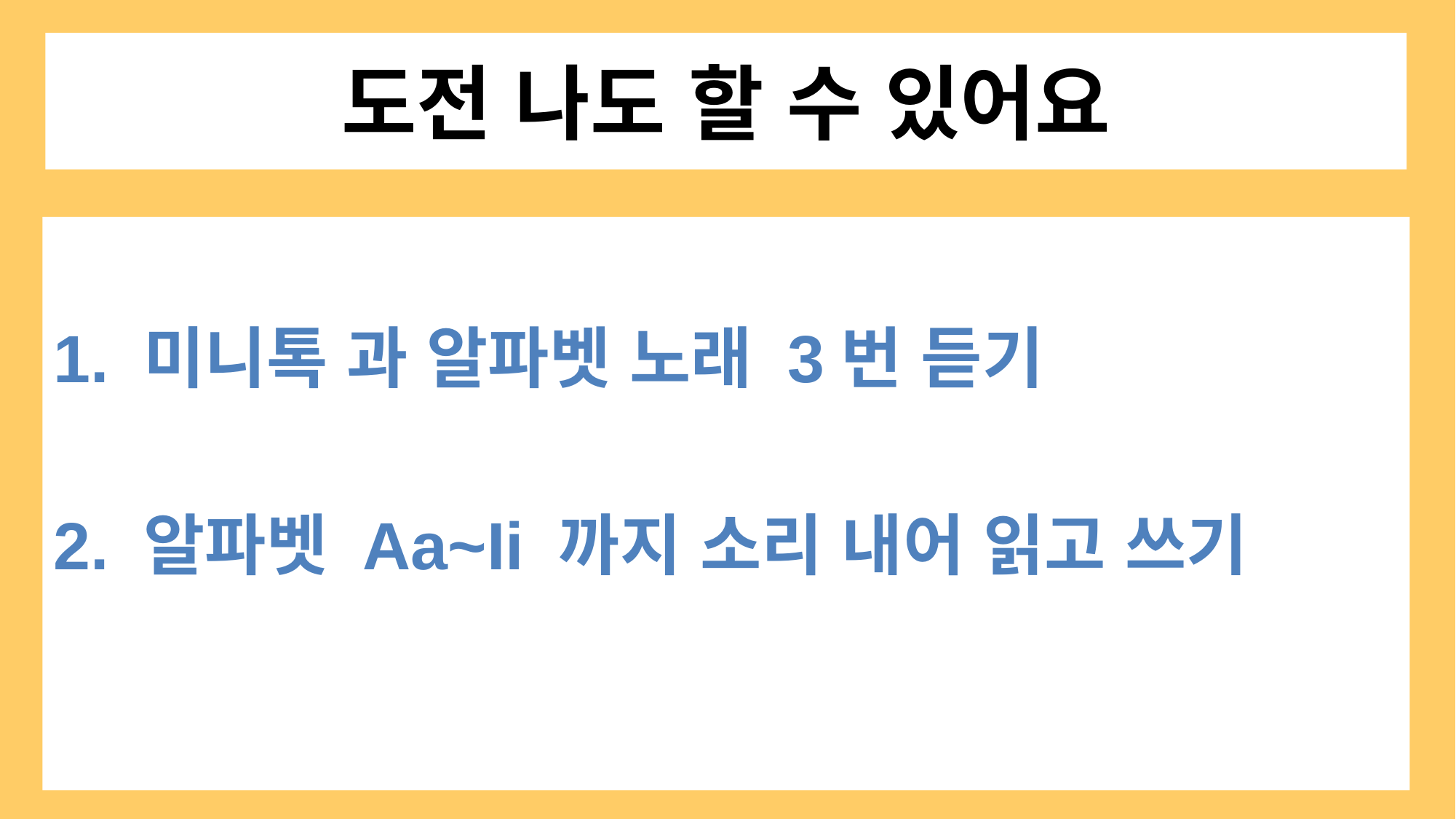

# 도전 나도 할 수 있어요

1. 미니톡 과 알파벳 노래 3번 듣기

2. 알파벳 Aa~Ii 까지 소리 내어 읽고 쓰기